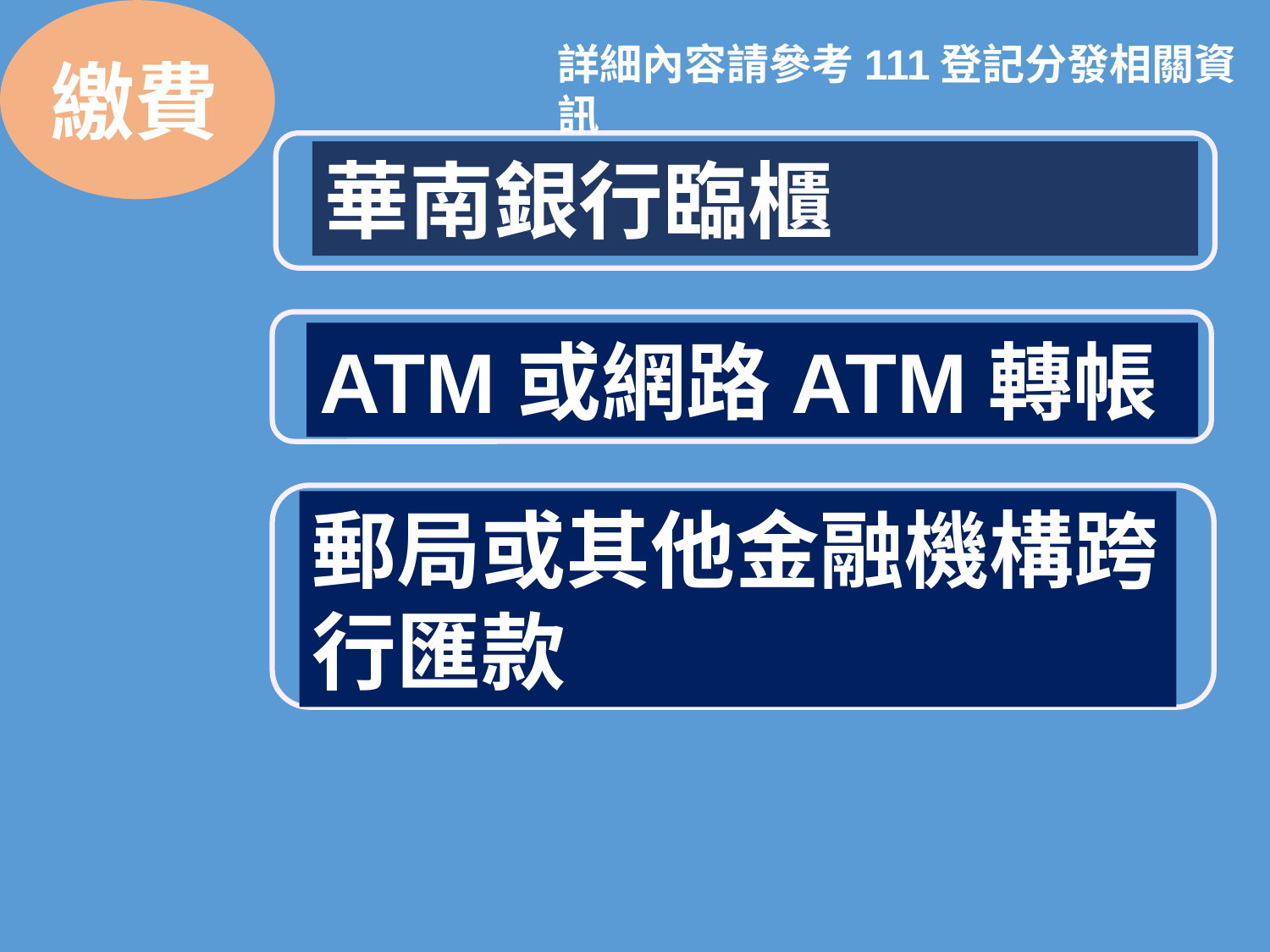

詳細內容請參考111登記分發相關資訊

繳費

華南銀行臨櫃

ATM或網路ATM轉帳

郵局或其他金融機構跨行匯款